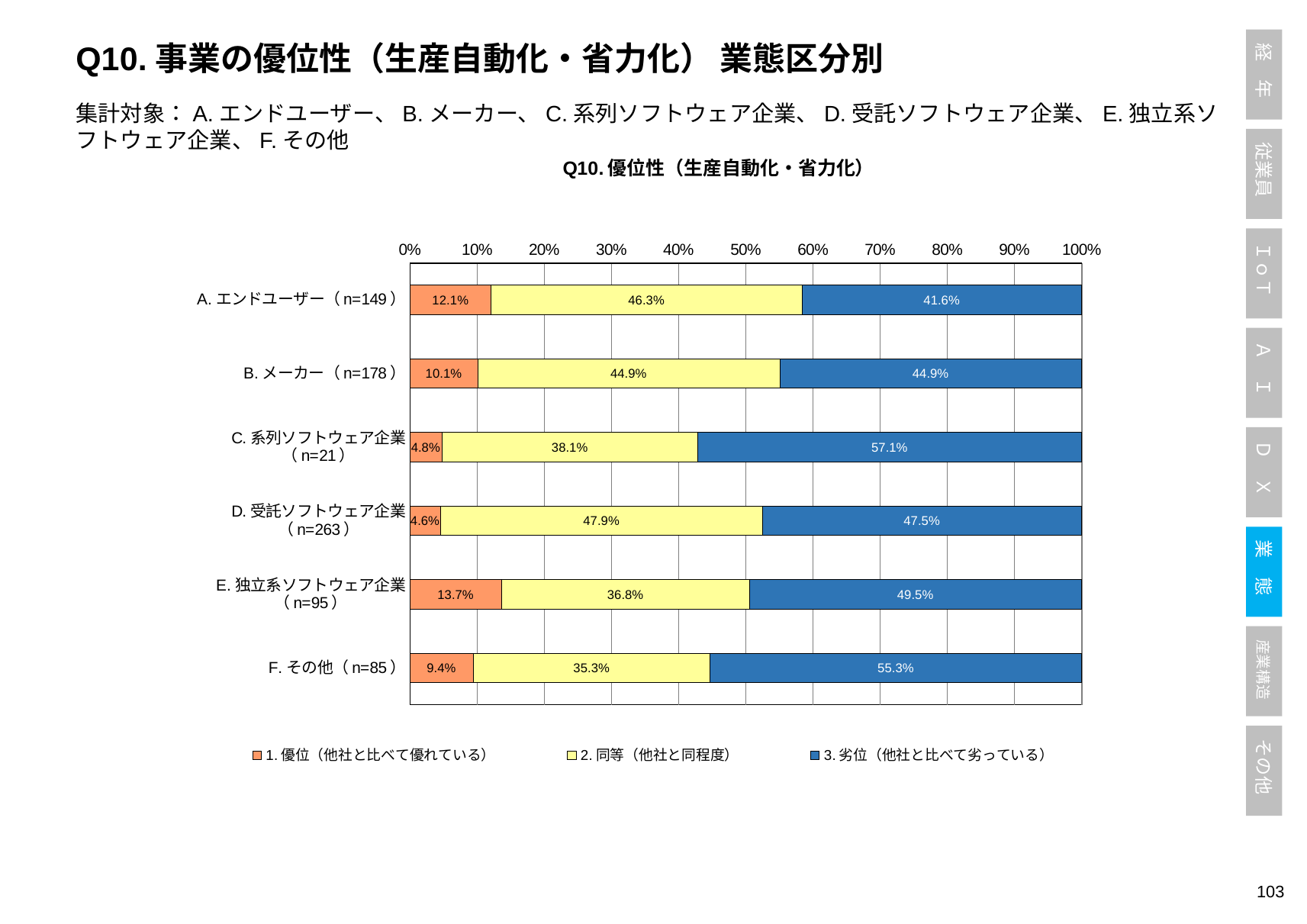

Q10.事業の優位性（生産自動化・省力化） 業態区分別
集計対象：A.エンドユーザー、B.メーカー、C.系列ソフトウェア企業、D.受託ソフトウェア企業、E.独立系ソフトウェア企業、F.その他

### Chart: Q10.優位性（生産自動化・省力化）

| Category | 1.優位（他社と比べて優れている） | 2.同等（他社と同程度） | 3.劣位（他社と比べて劣っている） |
|---|---|---|---|
| A.エンドユーザー（n=149） | 0.12080536912751678 | 0.46308724832214765 | 0.4161073825503356 |
| B.メーカー（n=178） | 0.10112359550561797 | 0.449438202247191 | 0.449438202247191 |
| C.系列ソフトウェア企業（n=21） | 0.047619047619047616 | 0.38095238095238093 | 0.5714285714285714 |
| D.受託ソフトウェア企業（n=263） | 0.045627376425855515 | 0.4790874524714829 | 0.4752851711026616 |
| E.独立系ソフトウェア企業（n=95） | 0.1368421052631579 | 0.3684210526315789 | 0.49473684210526314 |
| F.その他（n=85） | 0.09411764705882353 | 0.35294117647058826 | 0.5529411764705883 |
103